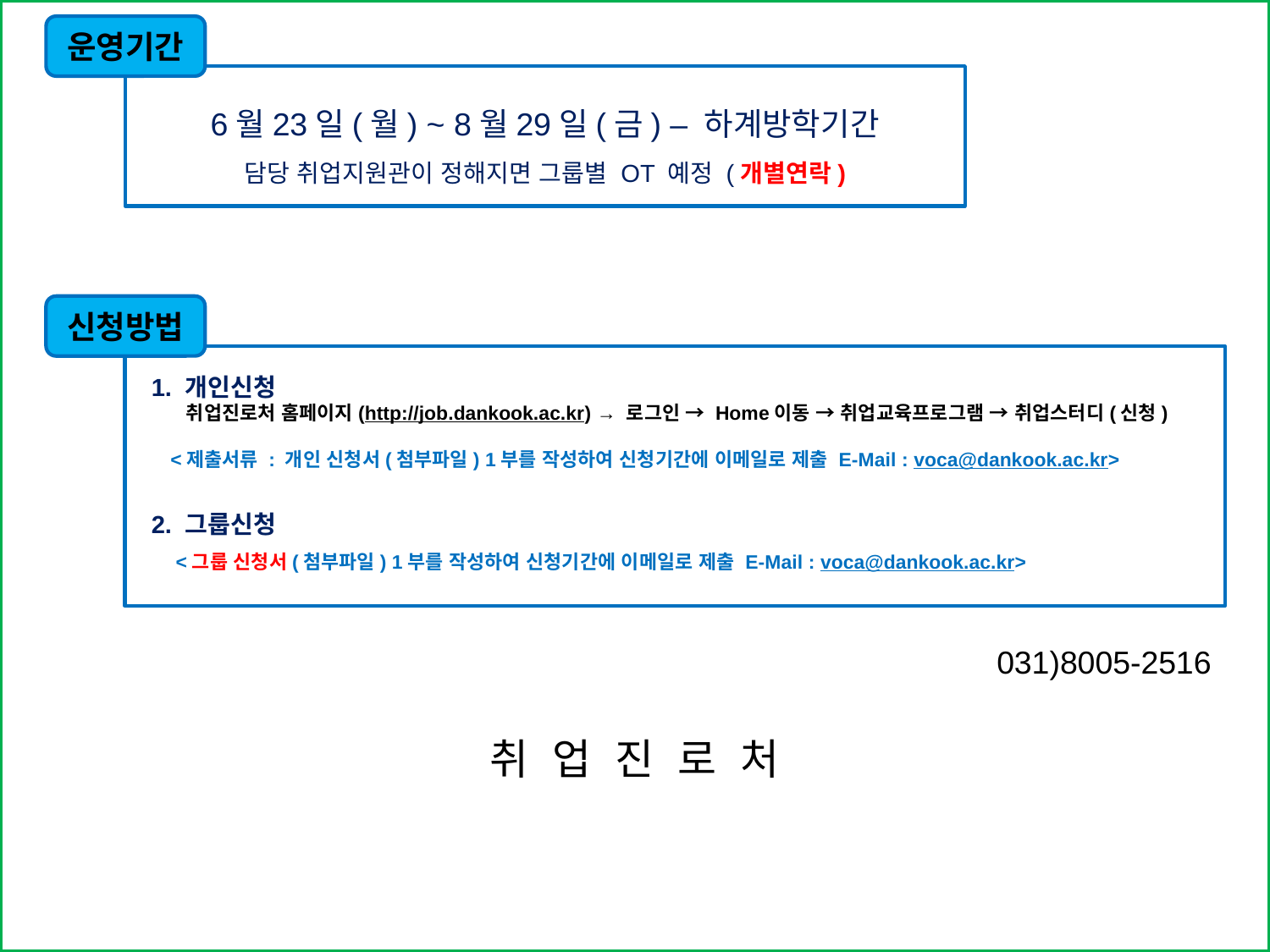

운영기간
6월23일(월) ~ 8월29일(금) – 하계방학기간
담당 취업지원관이 정해지면 그룹별 OT 예정 (개별연락)
신청방법

  1. 개인신청
        취업진로처 홈페이지(http://job.dankook.ac.kr) → 로그인 → Home이동 → 취업교육프로그램 → 취업스터디(신청)

      <제출서류 : 개인 신청서(첨부파일) 1부를 작성하여 신청기간에 이메일로 제출 E-Mail : voca@dankook.ac.kr>
▶ 송부 시 메일제목 : 신청차수_지원기업명_직무명_전공명_이름
  2. 그룹신청
       <그룹 신청서(첨부파일) 1부를 작성하여 신청기간에 이메일로 제출 E-Mail : voca@dankook.ac.kr>

031)8005-2516
취  업  진  로  처